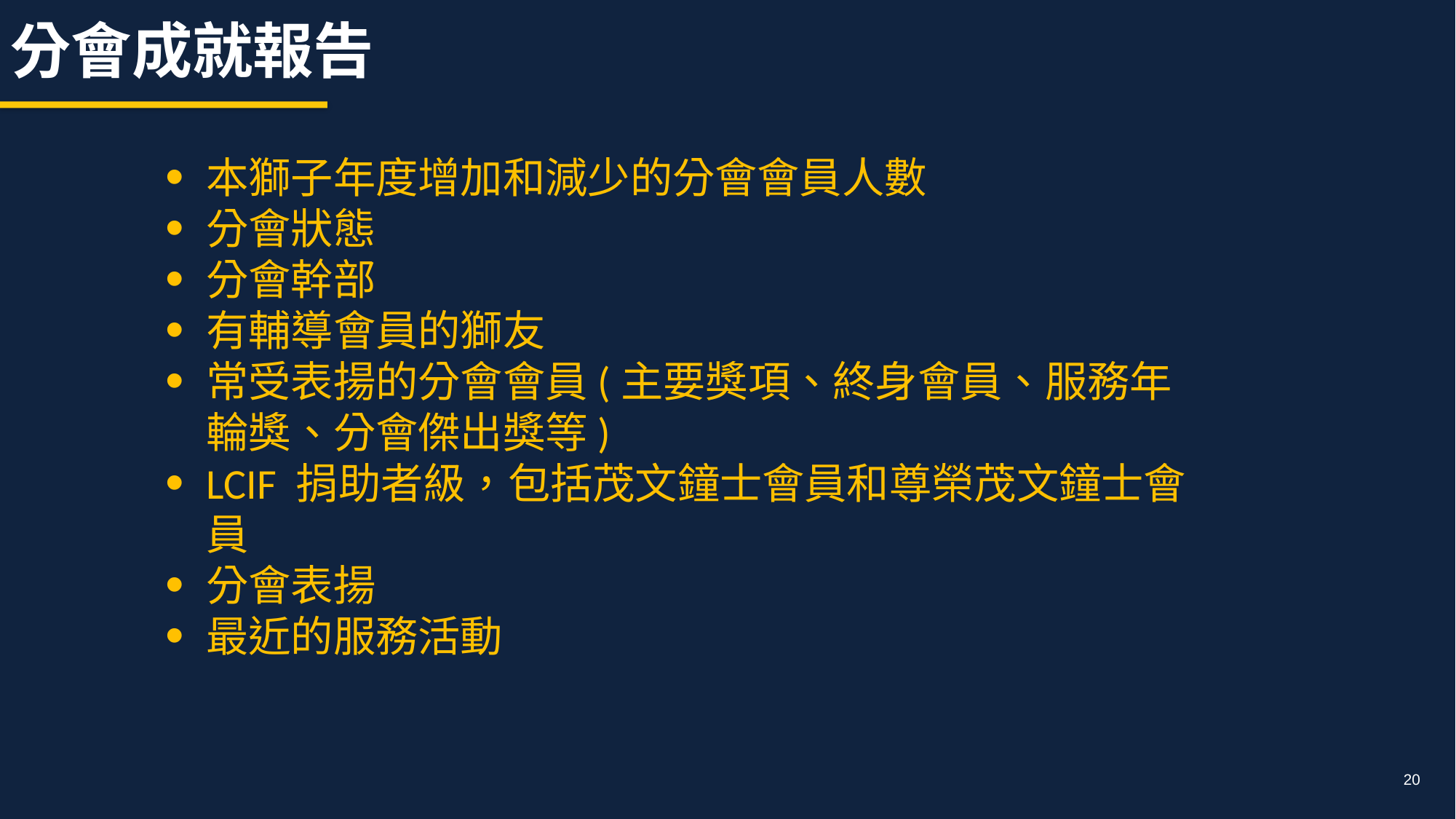

分會成就報告

本獅子年度增加和減少的分會會員人數
分會狀態
分會幹部
有輔導會員的獅友
常受表揚的分會會員(主要獎項、終身會員、服務年輪獎、分會傑出獎等)
LCIF 捐助者級，包括茂文鐘士會員和尊榮茂文鐘士會員
分會表揚
最近的服務活動